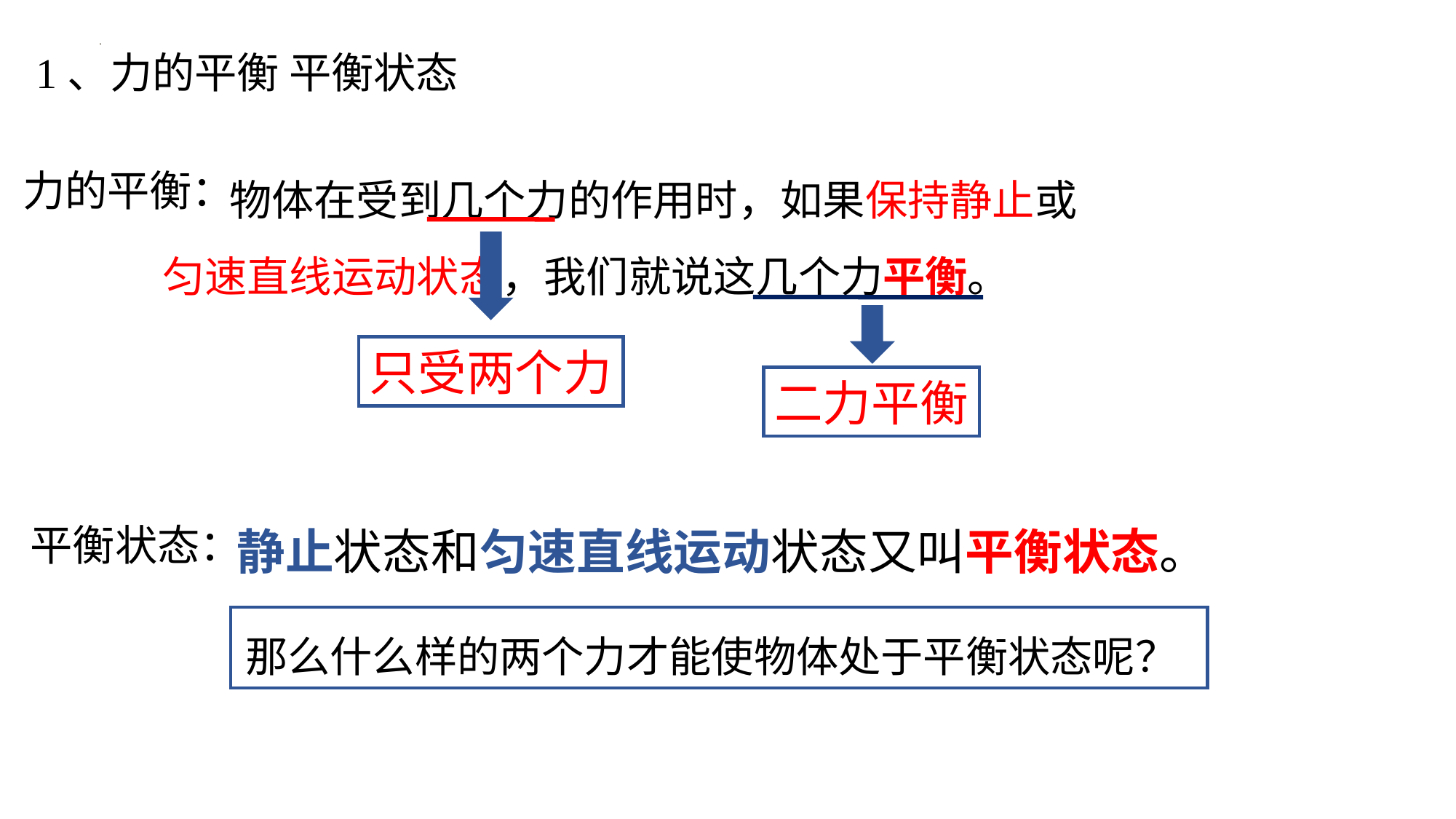

1、力的平衡 平衡状态
      物体在受到几个力的作用时，如果保持静止或匀速直线运动状态，我们就说这几个力平衡。
力的平衡：

只受两个力

二力平衡
静止状态和匀速直线运动状态又叫平衡状态。
 平衡状态：
那么什么样的两个力才能使物体处于平衡状态呢？